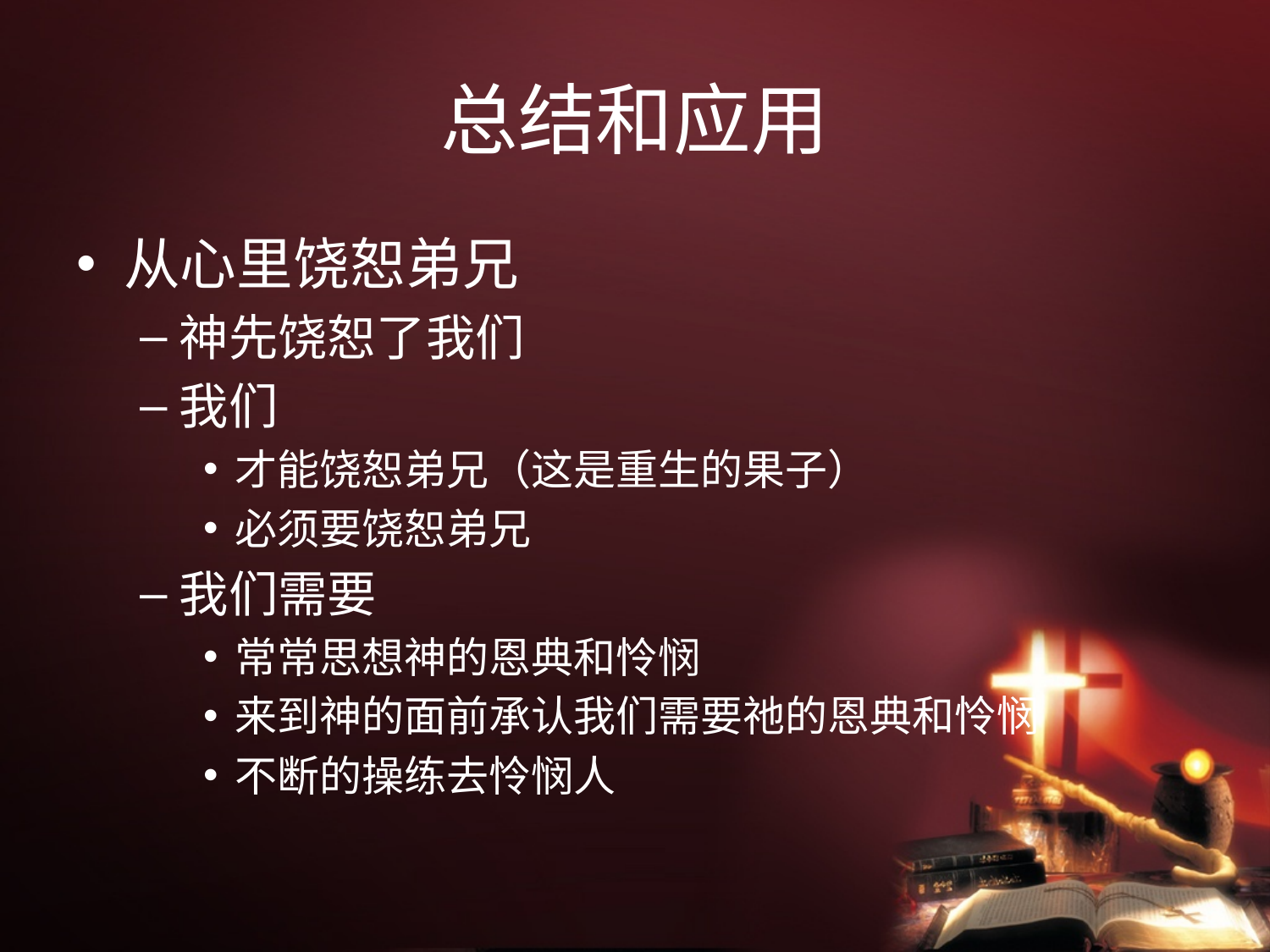

# 总结和应用
从心里饶恕弟兄
神先饶恕了我们
我们
才能饶恕弟兄（这是重生的果子）
必须要饶恕弟兄
我们需要
常常思想神的恩典和怜悯
来到神的面前承认我们需要祂的恩典和怜悯
不断的操练去怜悯人